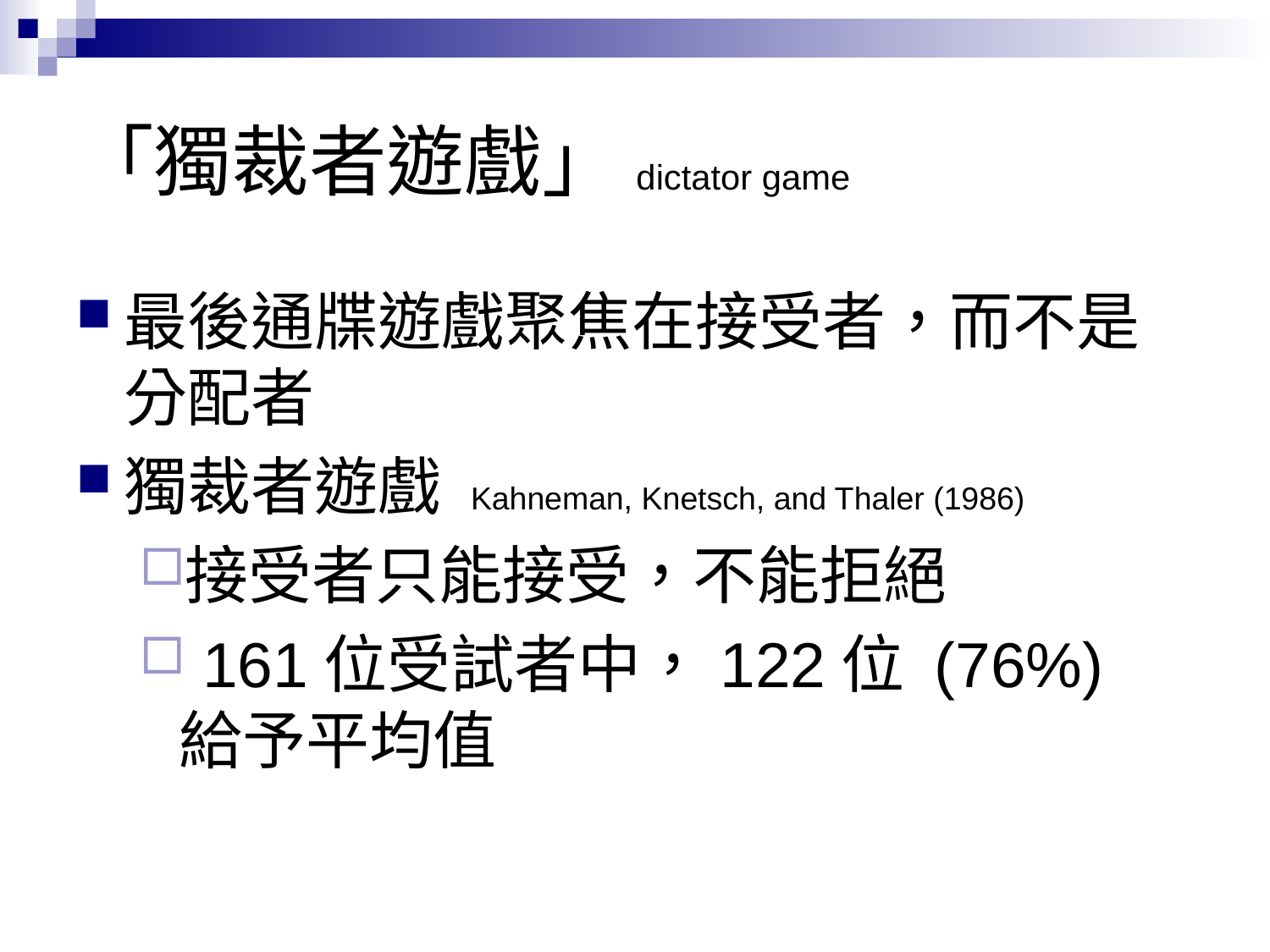

# 「獨裁者遊戲」 dictator game
最後通牒遊戲聚焦在接受者，而不是分配者
獨裁者遊戲 Kahneman, Knetsch, and Thaler (1986)
接受者只能接受，不能拒絕
 161位受試者中，122位 (76%) 給予平均值